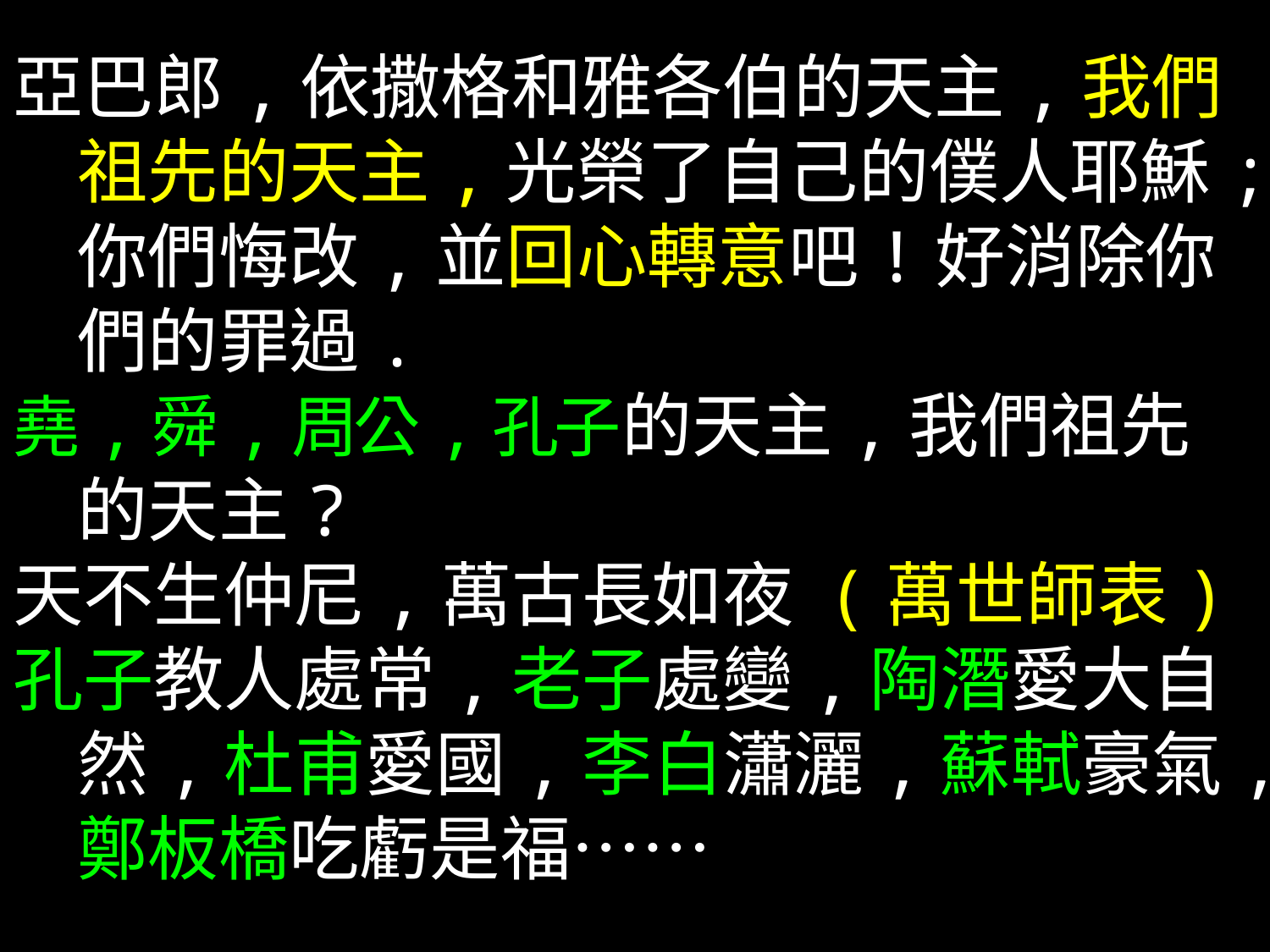

亞巴郎,依撒格和雅各伯的天主,我們祖先的天主,光榮了自己的僕人耶穌;你們悔改,並回心轉意吧!好消除你們的罪過.
堯,舜,周公,孔子的天主,我們祖先的天主?
天不生仲尼,萬古長如夜 (萬世師表)
孔子教人處常,老子處變,陶潛愛大自然,杜甫愛國,李白瀟灑,蘇軾豪氣,鄭板橋吃虧是福……